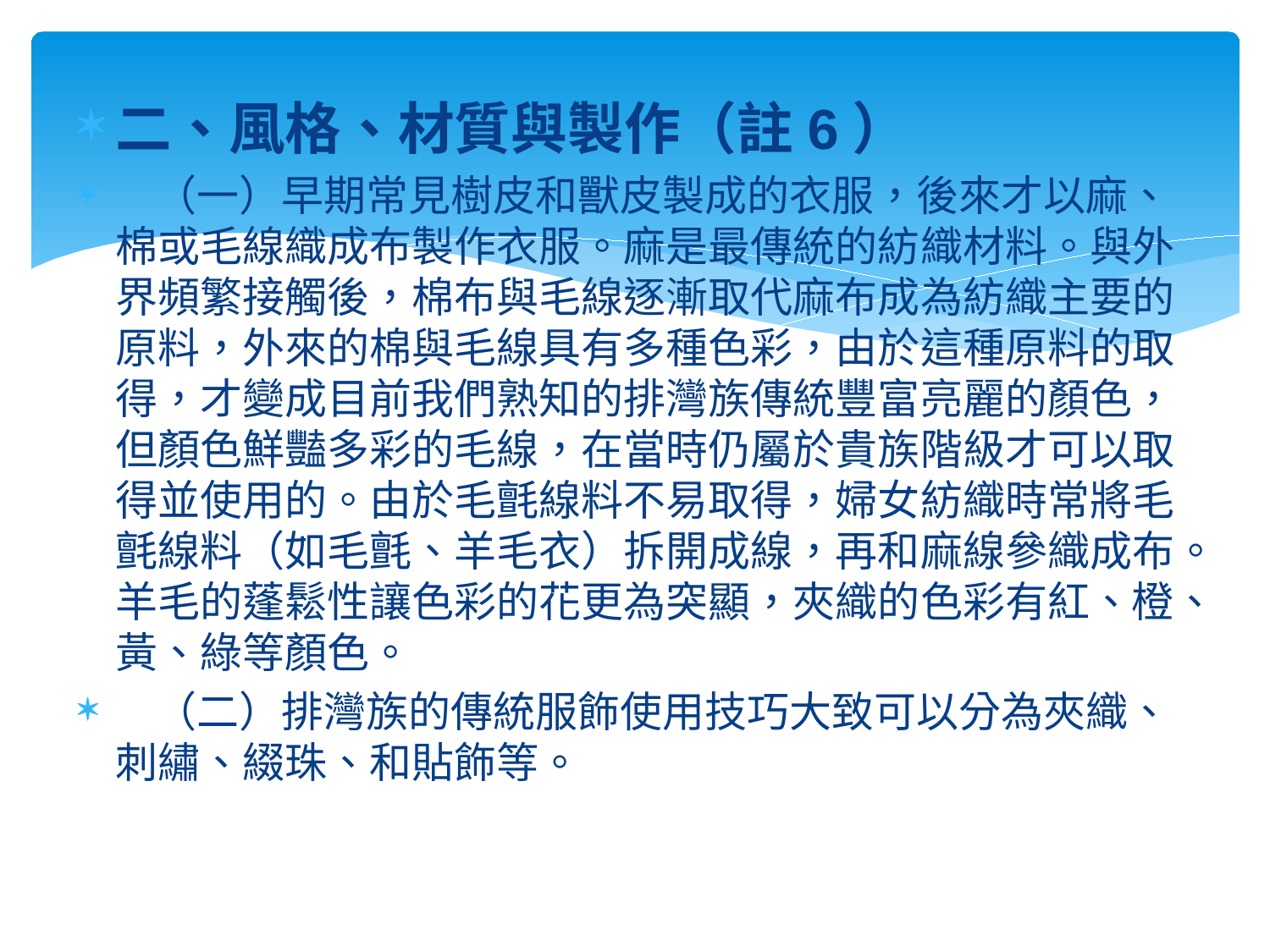

二、風格、材質與製作（註6）
   （一）早期常見樹皮和獸皮製成的衣服，後來才以麻、棉或毛線織成布製作衣服。麻是最傳統的紡織材料。與外界頻繁接觸後，棉布與毛線逐漸取代麻布成為紡織主要的原料，外來的棉與毛線具有多種色彩，由於這種原料的取得，才變成目前我們熟知的排灣族傳統豐富亮麗的顏色，但顏色鮮豔多彩的毛線，在當時仍屬於貴族階級才可以取得並使用的。由於毛氈線料不易取得，婦女紡織時常將毛氈線料（如毛氈、羊毛衣）拆開成線，再和麻線參織成布。羊毛的蓬鬆性讓色彩的花更為突顯，夾織的色彩有紅、橙、黃、綠等顏色。
   （二）排灣族的傳統服飾使用技巧大致可以分為夾織、刺繡、綴珠、和貼飾等。